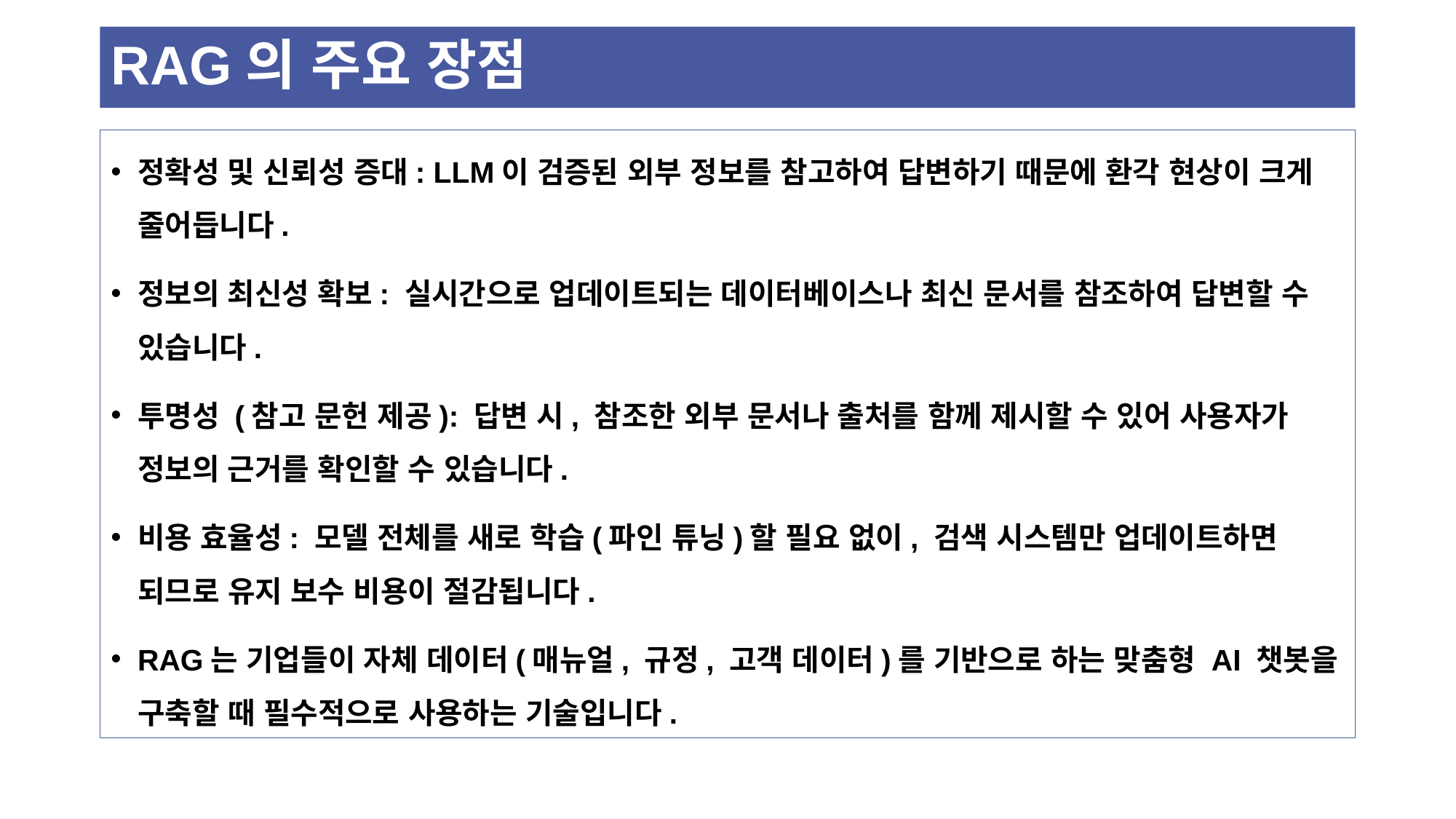

# RAG의 주요 장점
정확성 및 신뢰성 증대: LLM이 검증된 외부 정보를 참고하여 답변하기 때문에 환각 현상이 크게 줄어듭니다.
정보의 최신성 확보: 실시간으로 업데이트되는 데이터베이스나 최신 문서를 참조하여 답변할 수 있습니다.
투명성 (참고 문헌 제공): 답변 시, 참조한 외부 문서나 출처를 함께 제시할 수 있어 사용자가 정보의 근거를 확인할 수 있습니다.
비용 효율성: 모델 전체를 새로 학습(파인 튜닝)할 필요 없이, 검색 시스템만 업데이트하면 되므로 유지 보수 비용이 절감됩니다.
RAG는 기업들이 자체 데이터(매뉴얼, 규정, 고객 데이터)를 기반으로 하는 맞춤형 AI 챗봇을 구축할 때 필수적으로 사용하는 기술입니다.